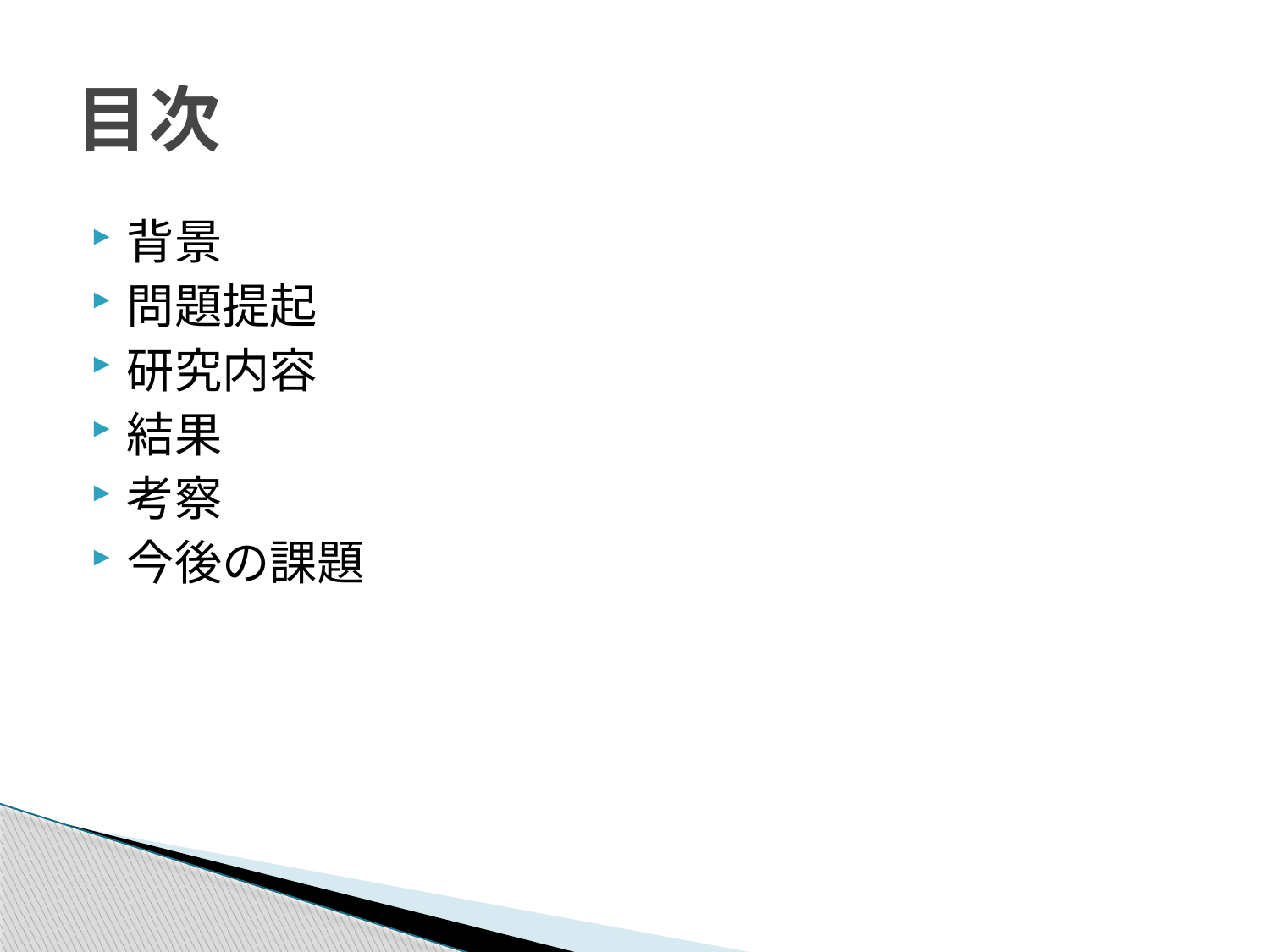

# 目次
背景
問題提起
研究内容
結果
考察
今後の課題